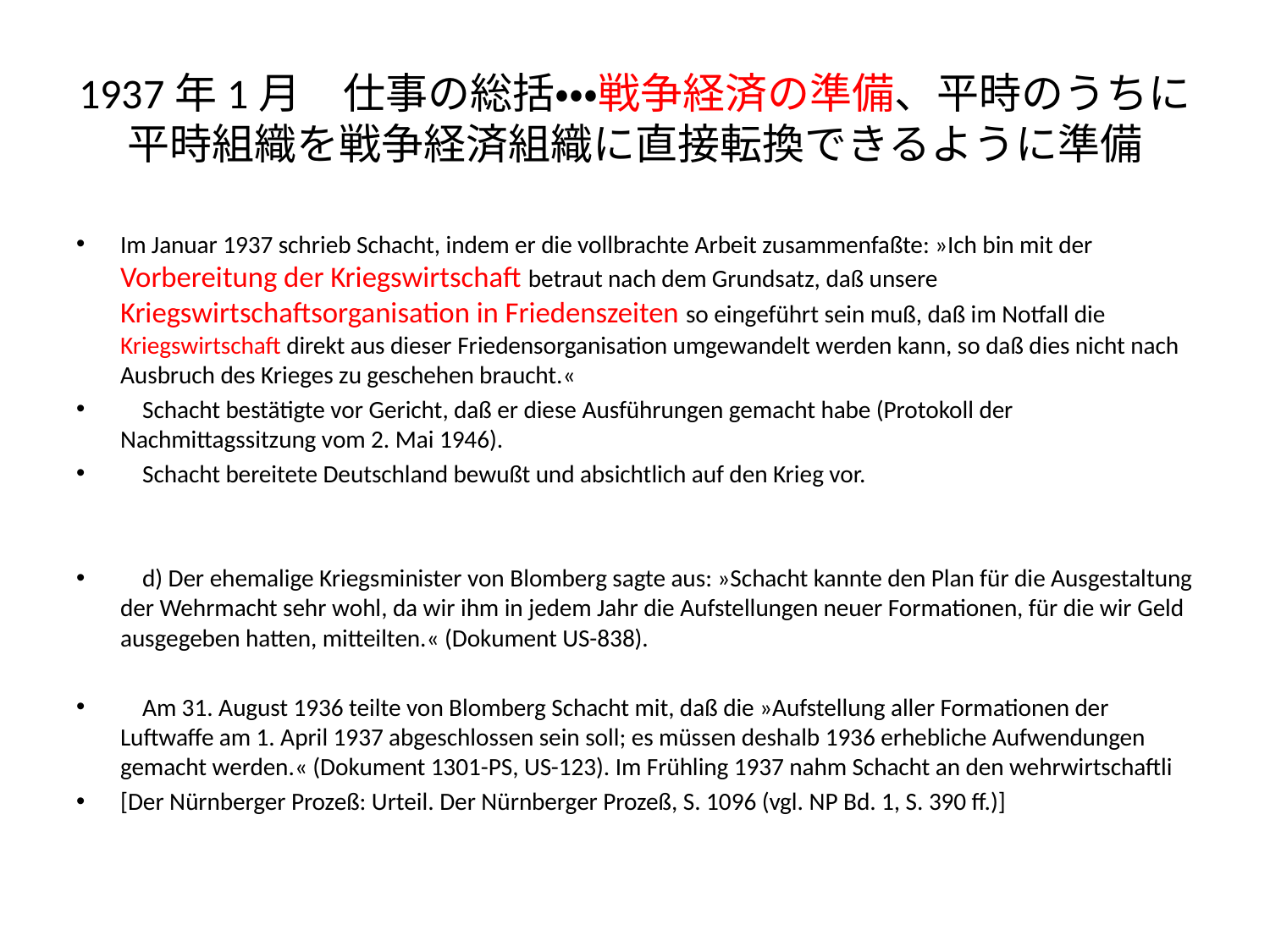

# 1937年1月　仕事の総括・・・戦争経済の準備、平時のうちに平時組織を戦争経済組織に直接転換できるように準備
Im Januar 1937 schrieb Schacht, indem er die vollbrachte Arbeit zusammenfaßte: »Ich bin mit der Vorbereitung der Kriegswirtschaft betraut nach dem Grundsatz, daß unsere Kriegswirtschaftsorganisation in Friedenszeiten so eingeführt sein muß, daß im Notfall die Kriegswirtschaft direkt aus dieser Friedensorganisation umgewandelt werden kann, so daß dies nicht nach Ausbruch des Krieges zu geschehen braucht.«
    Schacht bestätigte vor Gericht, daß er diese Ausführungen gemacht habe (Protokoll der Nachmittagssitzung vom 2. Mai 1946).
    Schacht bereitete Deutschland bewußt und absichtlich auf den Krieg vor.

    d) Der ehemalige Kriegsminister von Blomberg sagte aus: »Schacht kannte den Plan für die Ausgestaltung der Wehrmacht sehr wohl, da wir ihm in jedem Jahr die Aufstellungen neuer Formationen, für die wir Geld ausgegeben hatten, mitteilten.« (Dokument US-838).

    Am 31. August 1936 teilte von Blomberg Schacht mit, daß die »Aufstellung aller Formationen der Luftwaffe am 1. April 1937 abgeschlossen sein soll; es müssen deshalb 1936 erhebliche Aufwendungen gemacht werden.« (Dokument 1301-PS, US-123). Im Frühling 1937 nahm Schacht an den wehrwirtschaftli
[Der Nürnberger Prozeß: Urteil. Der Nürnberger Prozeß, S. 1096 (vgl. NP Bd. 1, S. 390 ff.)]